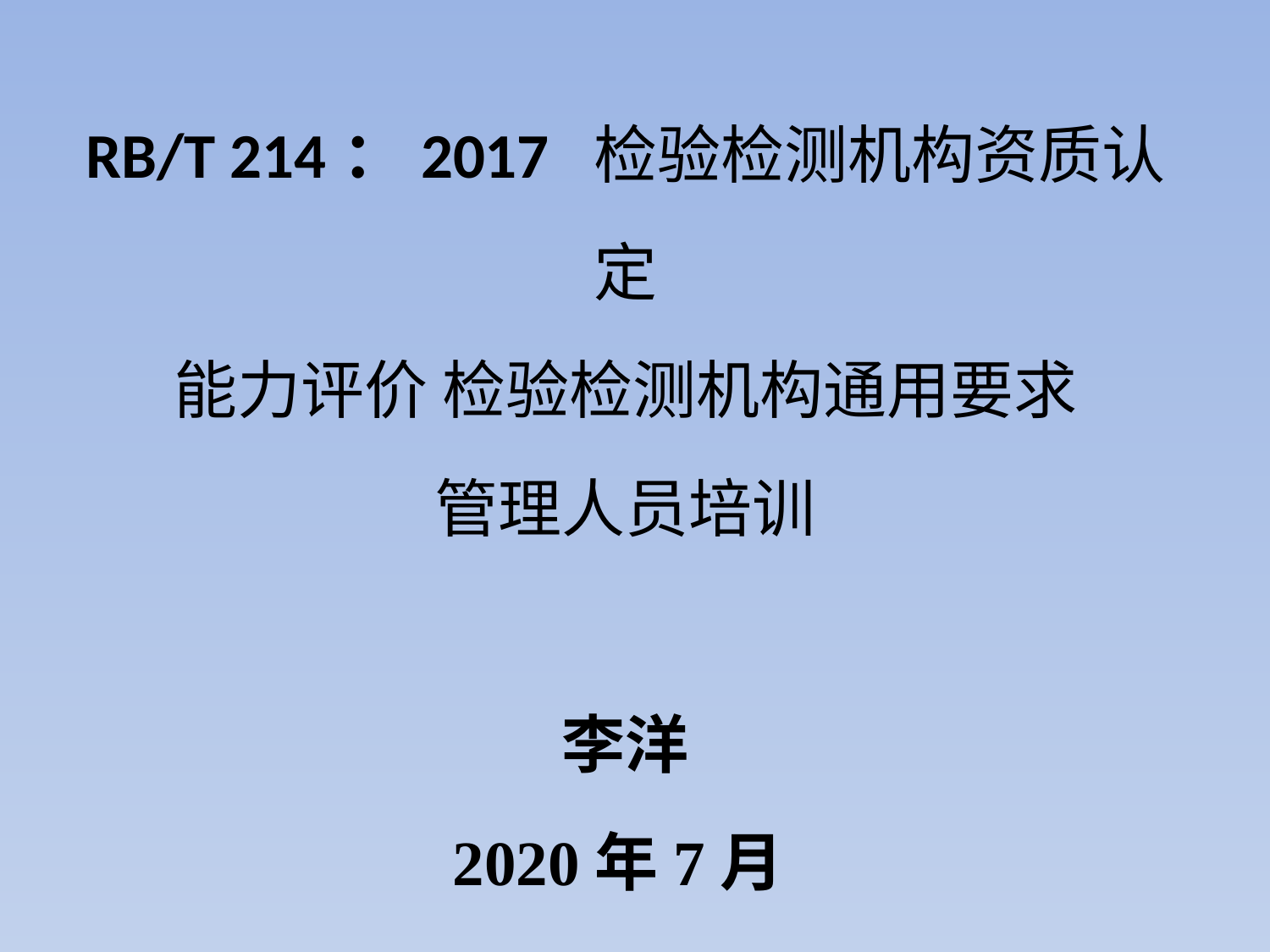

RB/T 214：2017  检验检测机构资质认定
能力评价 检验检测机构通用要求
管理人员培训

李洋
2020年7月